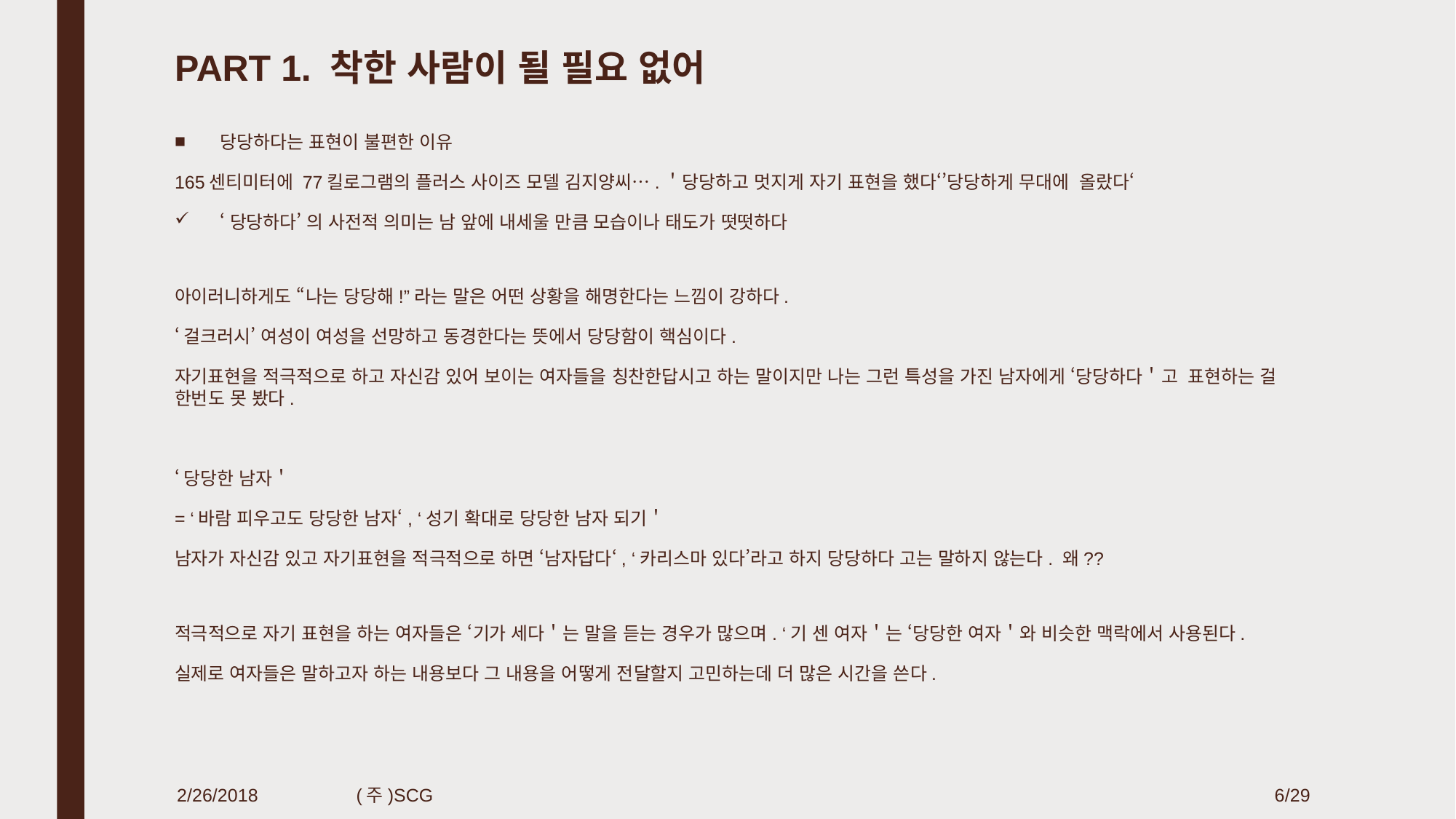

# PART 1. 착한 사람이 될 필요 없어
당당하다는 표현이 불편한 이유
165센티미터에 77킬로그램의 플러스 사이즈 모델 김지양씨….＇당당하고 멋지게 자기 표현을 했다‘’당당하게 무대에  올랐다‘
‘당당하다’ 의 사전적 의미는 남 앞에 내세울 만큼 모습이나 태도가 떳떳하다

아이러니하게도 “나는 당당해!”라는 말은 어떤 상황을 해명한다는 느낌이 강하다.
‘걸크러시’ 여성이 여성을 선망하고 동경한다는 뜻에서 당당함이 핵심이다.
자기표현을 적극적으로 하고 자신감 있어 보이는 여자들을 칭찬한답시고 하는 말이지만 나는 그런 특성을 가진 남자에게 ‘당당하다＇고  표현하는 걸 한번도 못 봤다.

‘당당한 남자＇
= ‘바람 피우고도 당당한 남자‘, ‘성기 확대로 당당한 남자 되기＇
남자가 자신감 있고 자기표현을 적극적으로 하면 ‘남자답다‘, ‘카리스마 있다’라고 하지 당당하다 고는 말하지 않는다. 왜??

적극적으로 자기 표현을 하는 여자들은 ‘기가 세다＇는 말을 듣는 경우가 많으며. ‘기 센 여자＇는 ‘당당한 여자＇와 비슷한 맥락에서 사용된다.
실제로 여자들은 말하고자 하는 내용보다 그 내용을 어떻게 전달할지 고민하는데 더 많은 시간을 쓴다.

2/26/2018
(주)SCG
6/29